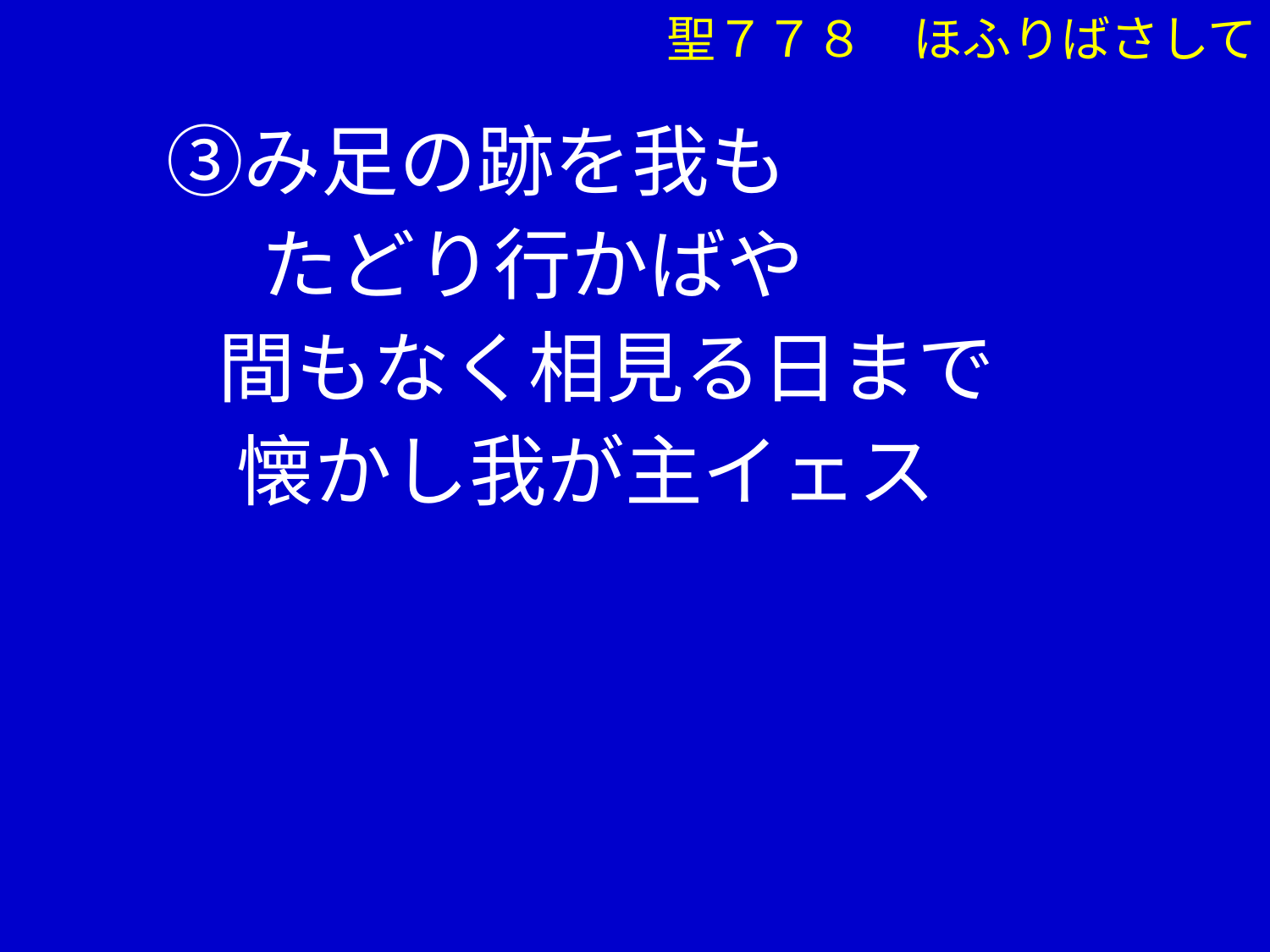

聖７７８　ほふりばさして
　③み足の跡を我も
　　 たどり行かばや
　   間もなく相見る日まで
   　懐かし我が主イェス